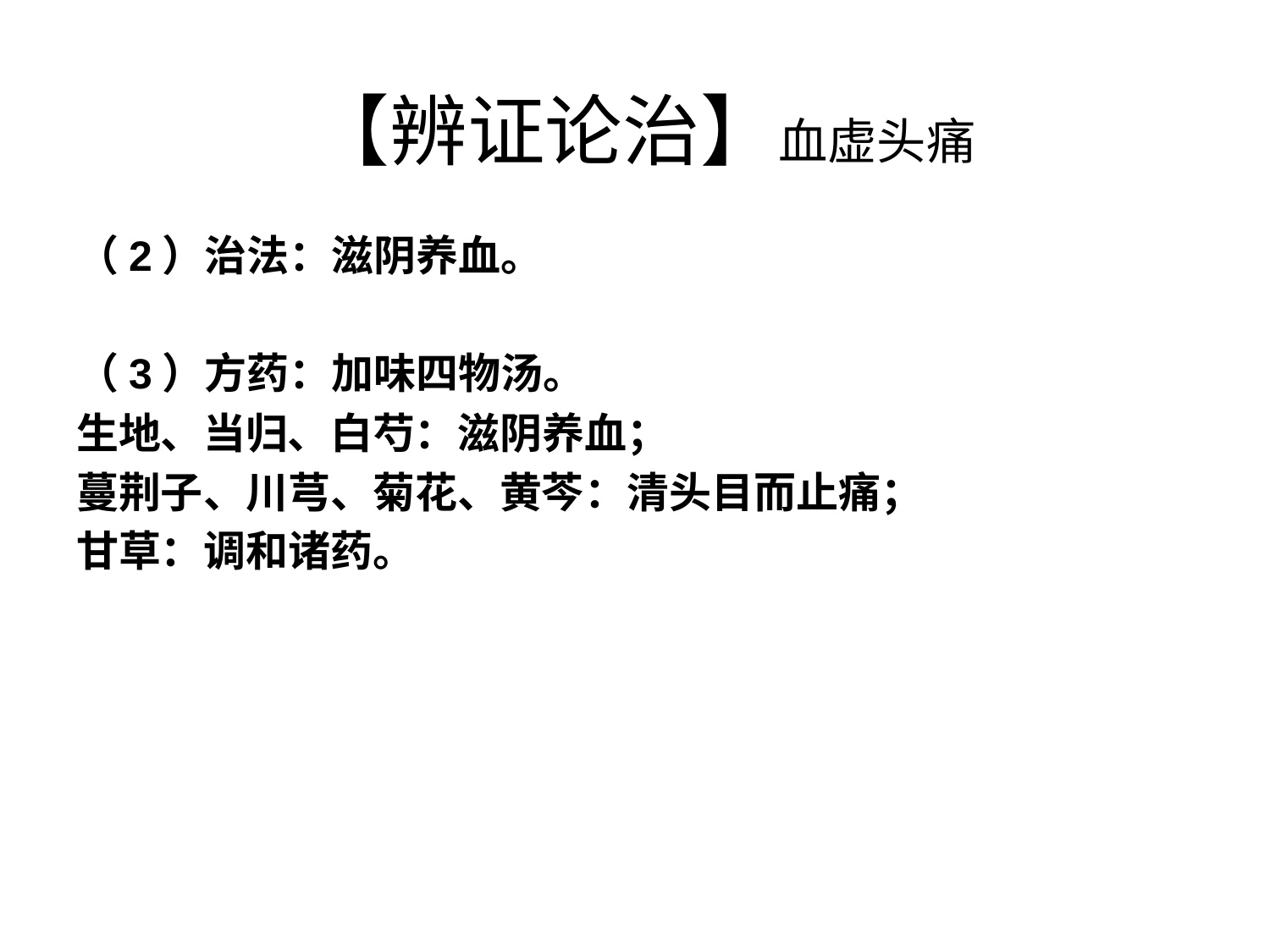

# 【辨证论治】血虚头痛
（2）治法：滋阴养血。

（3）方药：加味四物汤。
生地、当归、白芍：滋阴养血；
蔓荆子、川芎、菊花、黄芩：清头目而止痛；
甘草：调和诸药。